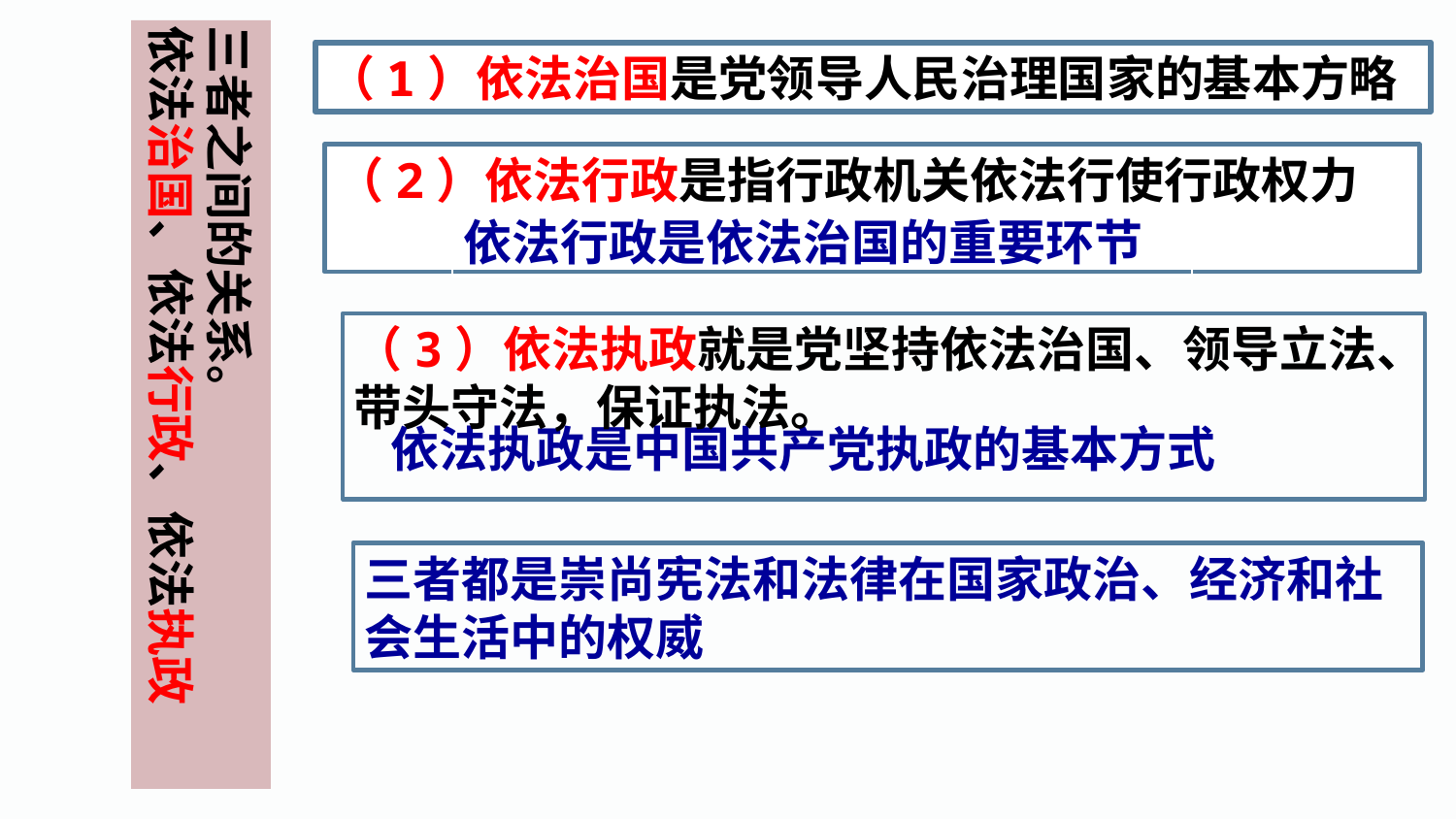

三者之间的关系。
依法治国、依法行政、依法执政
（1）依法治国是党领导人民治理国家的基本方略
（2）依法行政是指行政机关依法行使行政权力

依法行政是依法治国的重要环节
（3）依法执政就是党坚持依法治国、领导立法、带头守法，保证执法。

依法执政是中国共产党执政的基本方式
三者都是崇尚宪法和法律在国家政治、经济和社会生活中的权威